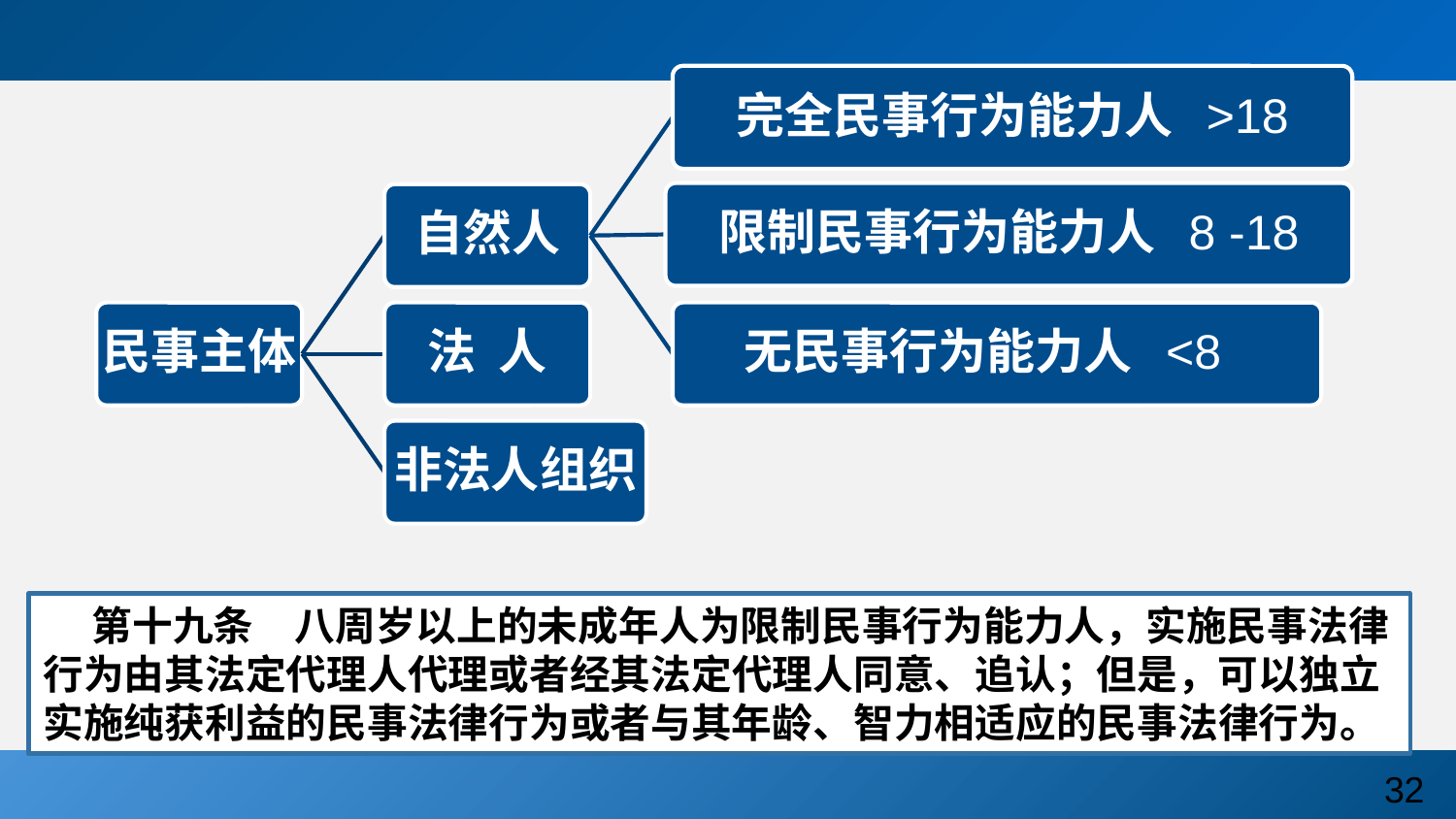

民事主体

自然人

完全民事行为能力人  >18

限制民事行为能力人  8 -18

     无民事行为能力人  <8

法  人

非法人组织
第十九条  八周岁以上的未成年人为限制民事行为能力人，实施民事法律行为由其法定代理人代理或者经其法定代理人同意、追认；但是，可以独立实施纯获利益的民事法律行为或者与其年龄、智力相适应的民事法律行为。
32